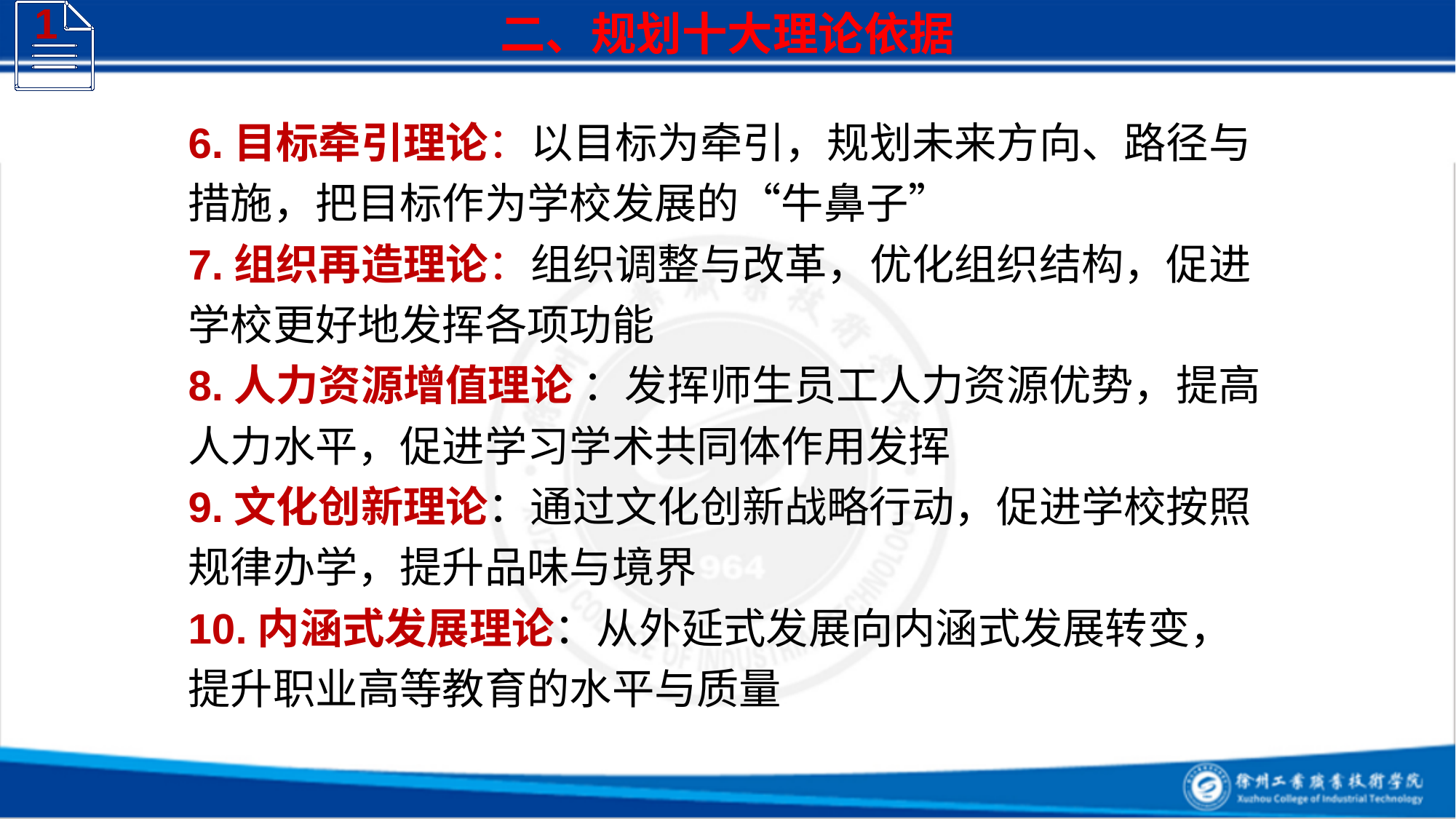

二、规划十大理论依据

1
6.目标牵引理论：以目标为牵引，规划未来方向、路径与措施，把目标作为学校发展的“牛鼻子”
7.组织再造理论：组织调整与改革，优化组织结构，促进学校更好地发挥各项功能
8.人力资源增值理论 ：发挥师生员工人力资源优势，提高人力水平，促进学习学术共同体作用发挥
9.文化创新理论：通过文化创新战略行动，促进学校按照规律办学，提升品味与境界
10.内涵式发展理论：从外延式发展向内涵式发展转变，提升职业高等教育的水平与质量